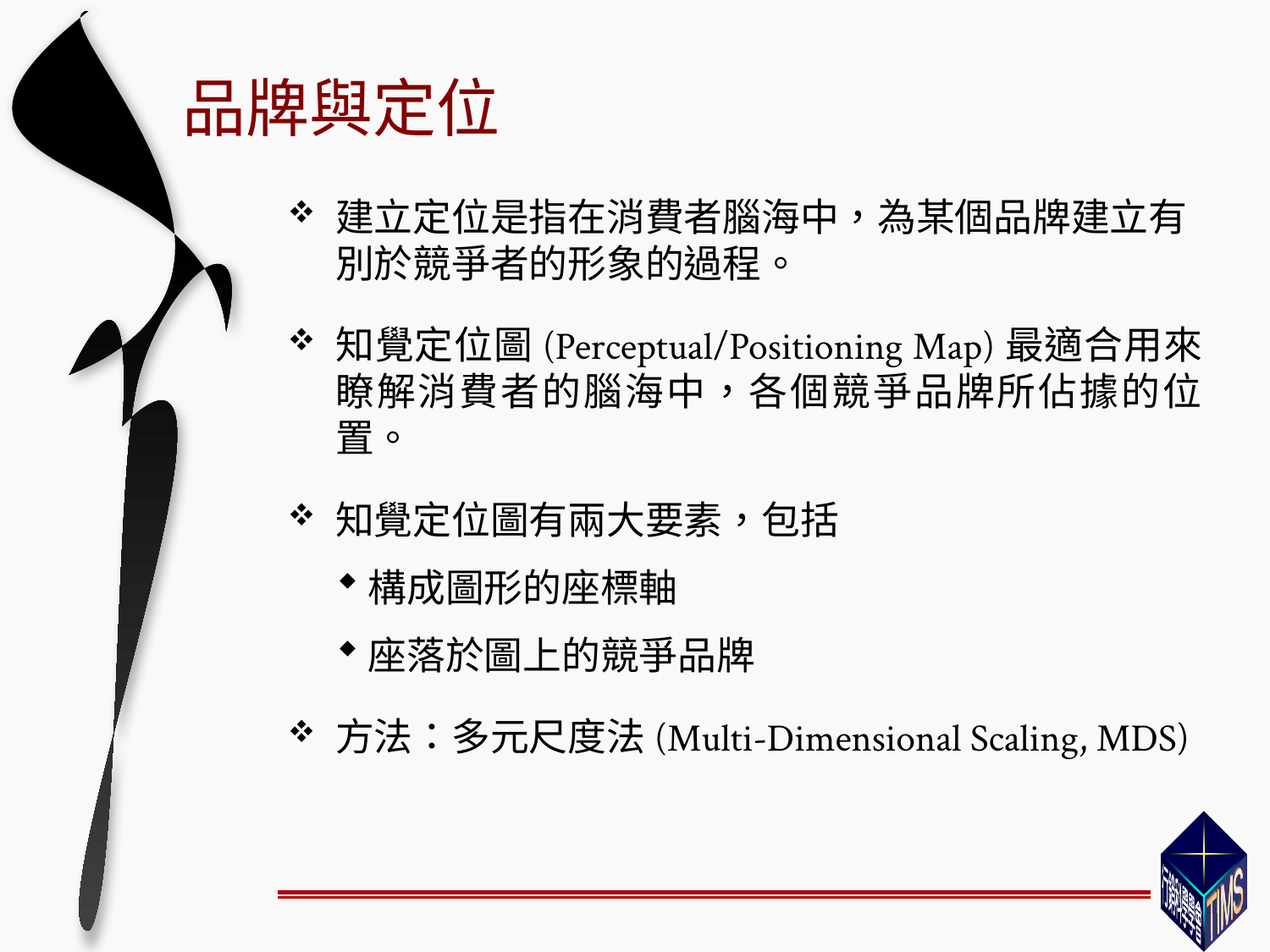

# 品牌與定位
建立定位是指在消費者腦海中，為某個品牌建立有別於競爭者的形象的過程。
知覺定位圖(Perceptual/Positioning Map)最適合用來瞭解消費者的腦海中，各個競爭品牌所佔據的位置。
知覺定位圖有兩大要素，包括
構成圖形的座標軸
座落於圖上的競爭品牌
方法：多元尺度法(Multi-Dimensional Scaling, MDS)